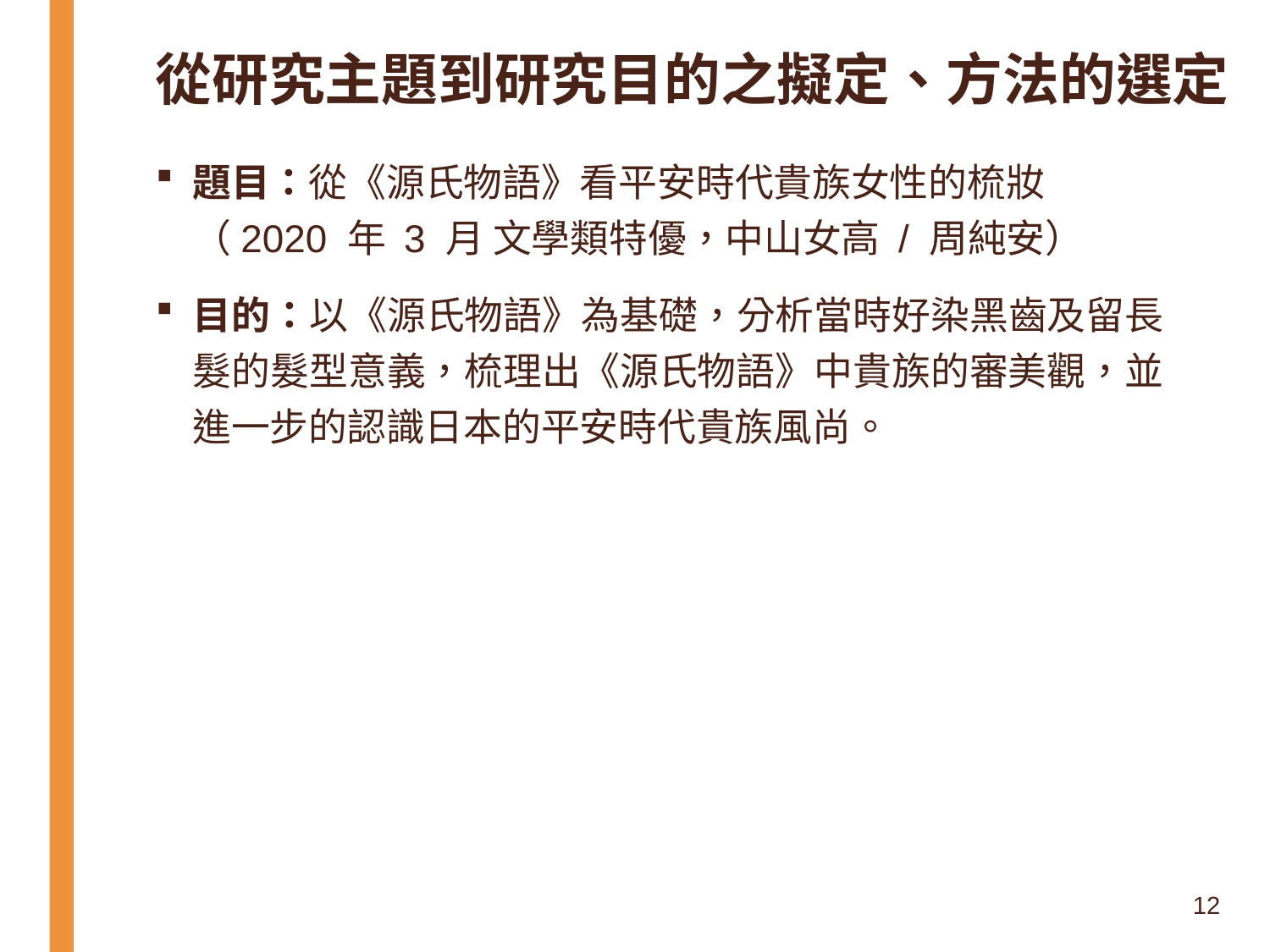

# 從研究主題到研究目的之擬定、方法的選定
題目：從《源氏物語》看平安時代貴族女性的梳妝（2020 年 3 月 文學類特優，中山女高 / 周純安）
目的：以《源氏物語》為基礎，分析當時好染黑齒及留長髮的髮型意義，梳理出《源氏物語》中貴族的審美觀，並進一步的認識日本的平安時代貴族風尚。
12